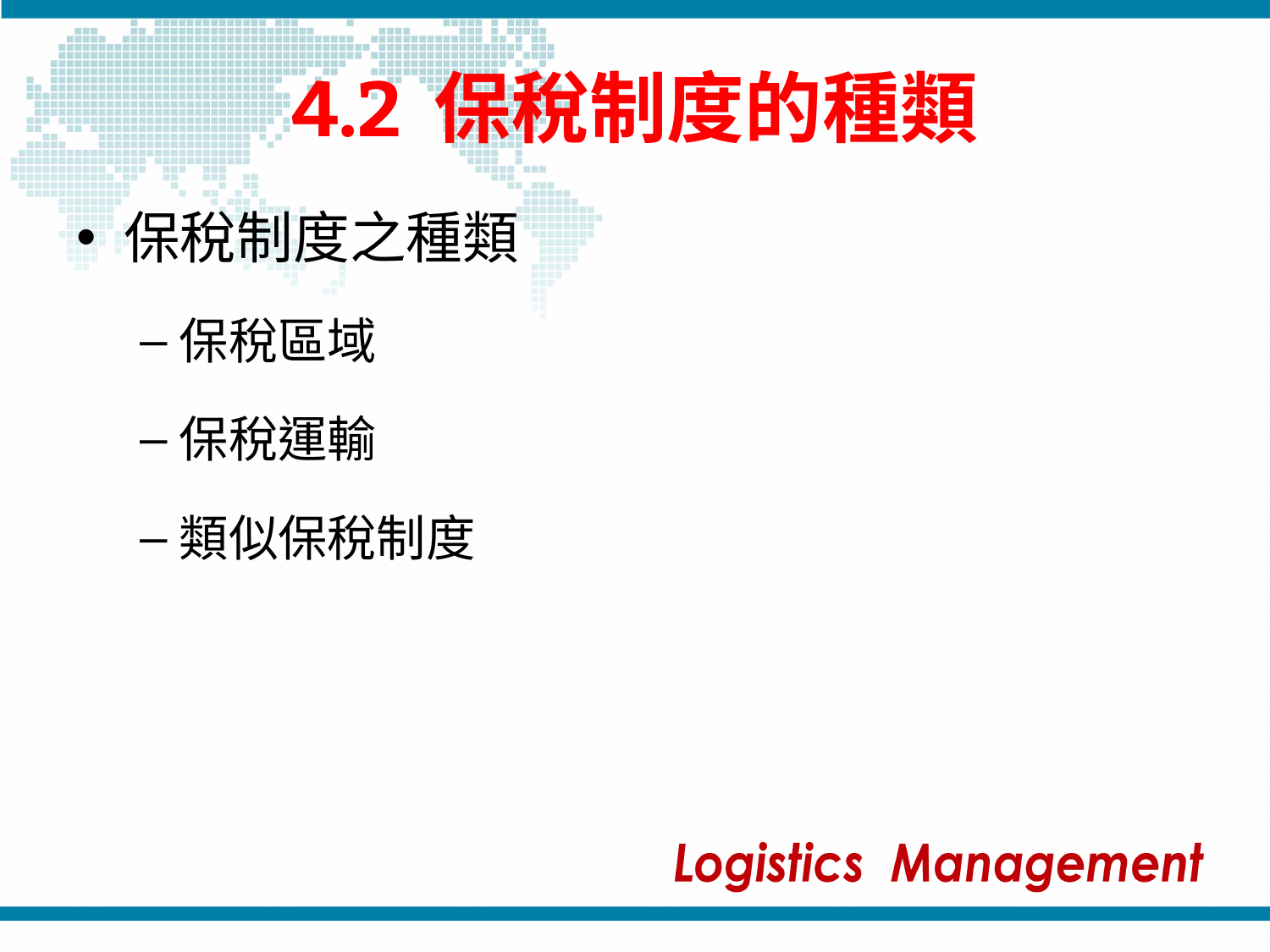

# 4.2 保稅制度的種類
保稅制度之種類
保稅區域
保稅運輸
類似保稅制度